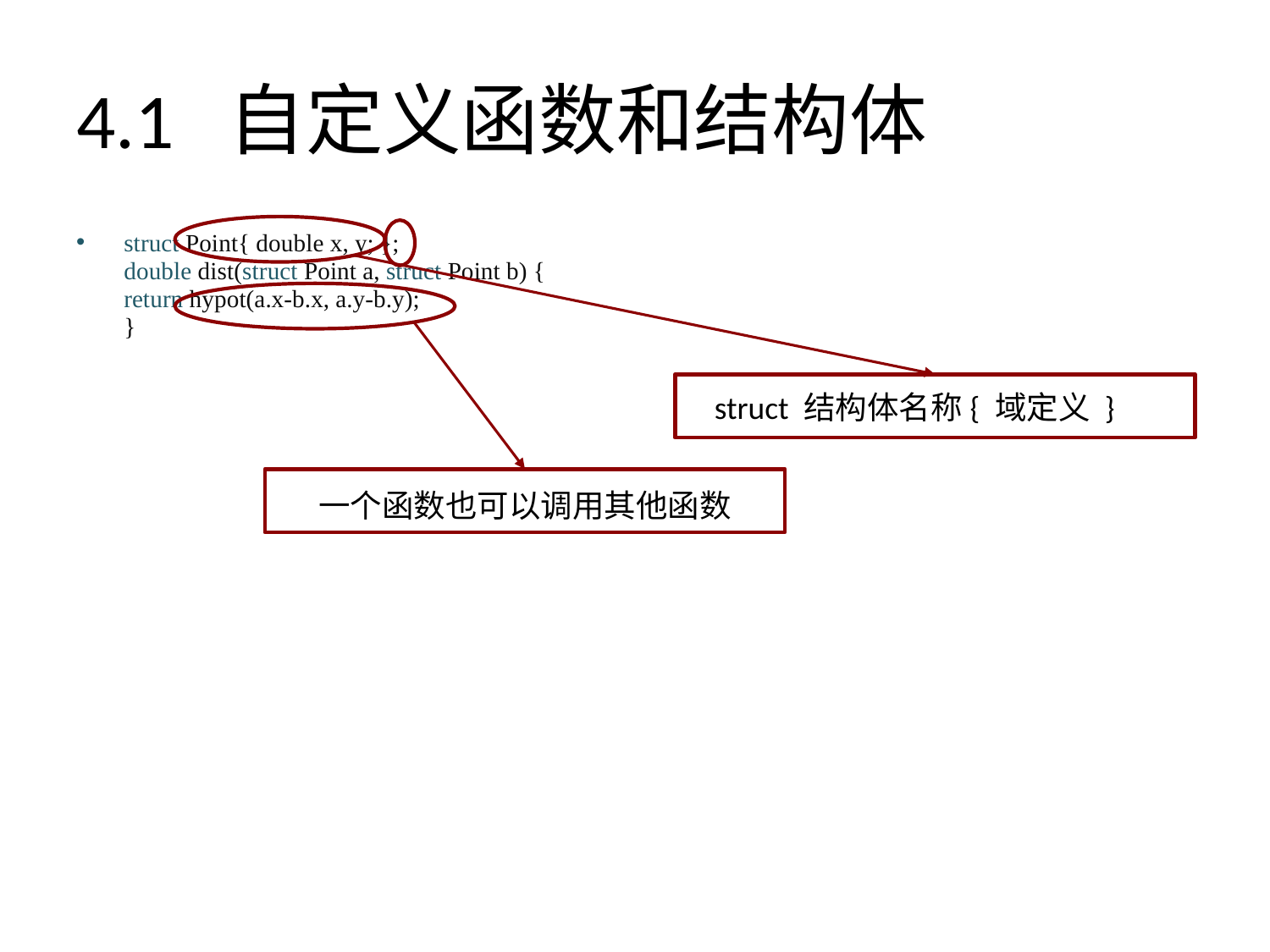

# 4.1  自定义函数和结构体

struct Point{ double x, y; };
double dist(struct Point a, struct Point b) {
return hypot(a.x-b.x, a.y-b.y);
}

struct 结构体名称{ 域定义 }
一个函数也可以调用其他函数